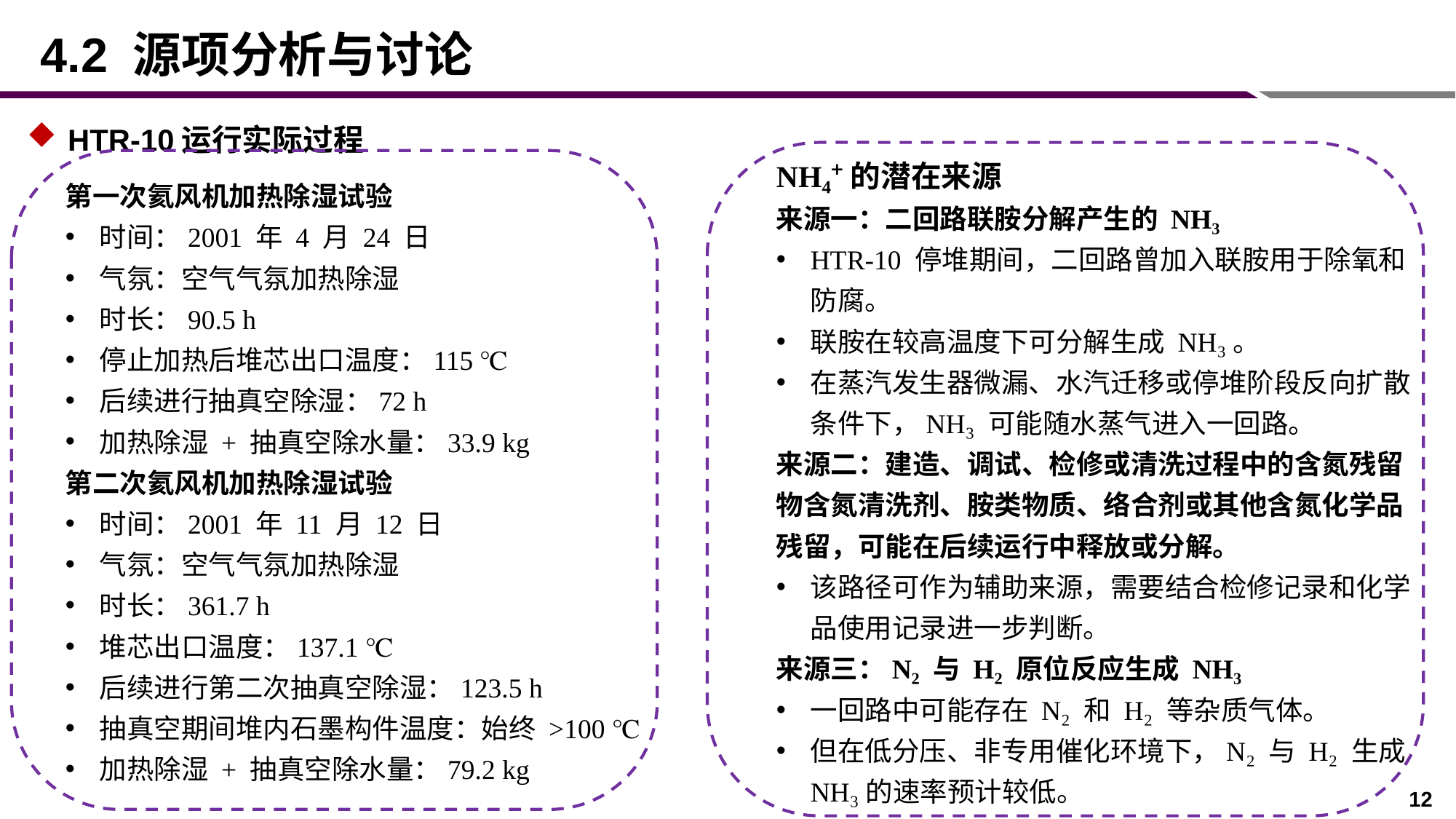

4.2 源项分析与讨论
HTR-10运行实际过程

NH₄⁺的潜在来源
来源一：二回路联胺分解产生的 NH₃
HTR-10 停堆期间，二回路曾加入联胺用于除氧和防腐。
联胺在较高温度下可分解生成 NH₃。
在蒸汽发生器微漏、水汽迁移或停堆阶段反向扩散条件下，NH₃ 可能随水蒸气进入一回路。
来源二：建造、调试、检修或清洗过程中的含氮残留物含氮清洗剂、胺类物质、络合剂或其他含氮化学品残留，可能在后续运行中释放或分解。
该路径可作为辅助来源，需要结合检修记录和化学品使用记录进一步判断。
来源三：N₂ 与 H₂ 原位反应生成 NH₃
一回路中可能存在 N₂ 和 H₂ 等杂质气体。
但在低分压、非专用催化环境下，N₂ 与 H₂ 生成 NH₃的速率预计较低。

第一次氦风机加热除湿试验
时间：2001 年 4 月 24 日
气氛：空气气氛加热除湿
时长：90.5 h
停止加热后堆芯出口温度：115 ℃
后续进行抽真空除湿：72 h
加热除湿 + 抽真空除水量：33.9 kg
第二次氦风机加热除湿试验
时间：2001 年 11 月 12 日
气氛：空气气氛加热除湿
时长：361.7 h
堆芯出口温度：137.1 ℃
后续进行第二次抽真空除湿：123.5 h
抽真空期间堆内石墨构件温度：始终 >100 ℃
加热除湿 + 抽真空除水量：79.2 kg

12